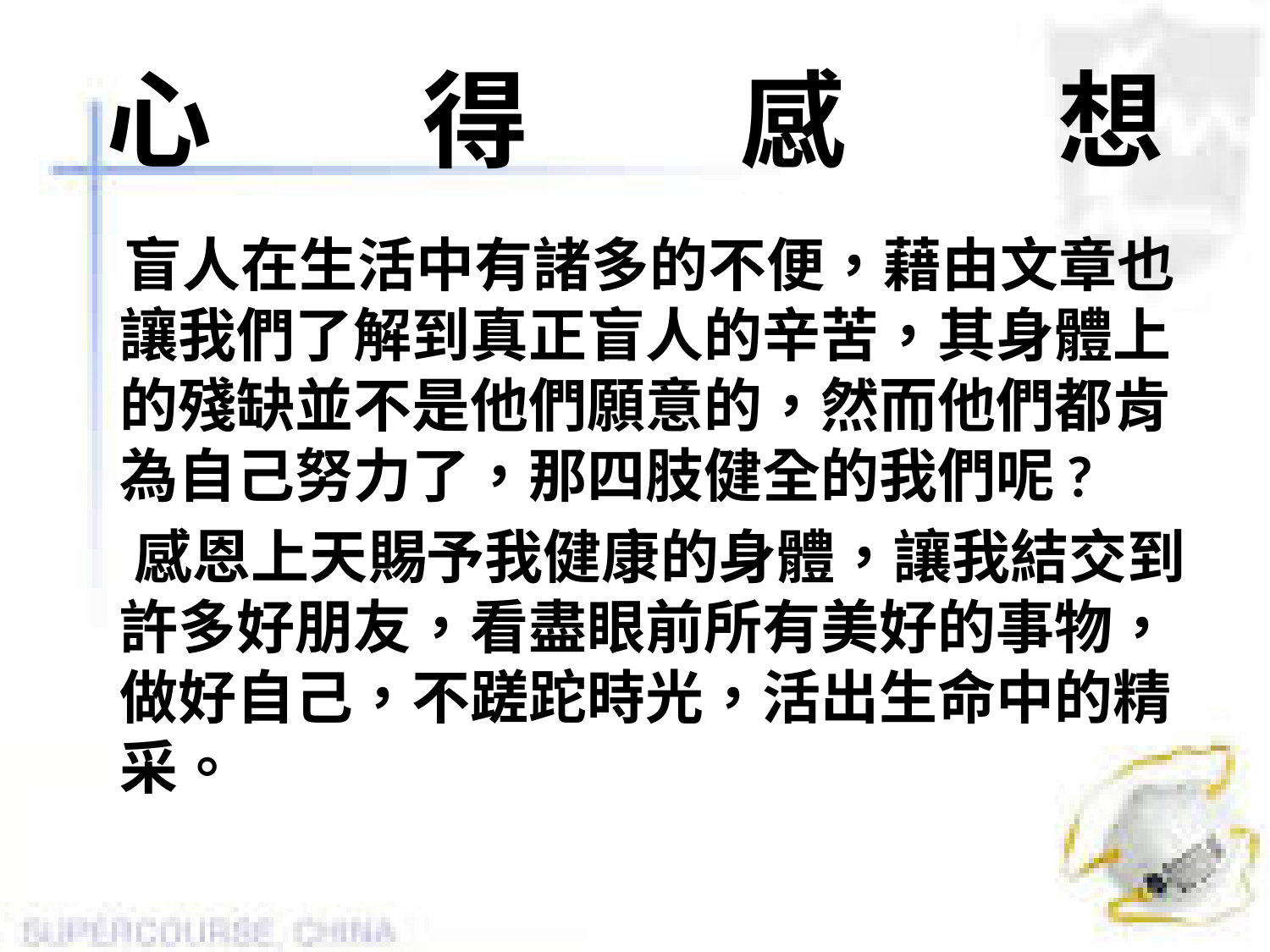

# 心　　得　　感　　想
　盲人在生活中有諸多的不便，藉由文章也讓我們了解到真正盲人的辛苦，其身體上的殘缺並不是他們願意的，然而他們都肯為自己努力了，那四肢健全的我們呢?
　感恩上天賜予我健康的身體，讓我結交到許多好朋友，看盡眼前所有美好的事物，做好自己，不蹉跎時光，活出生命中的精采。